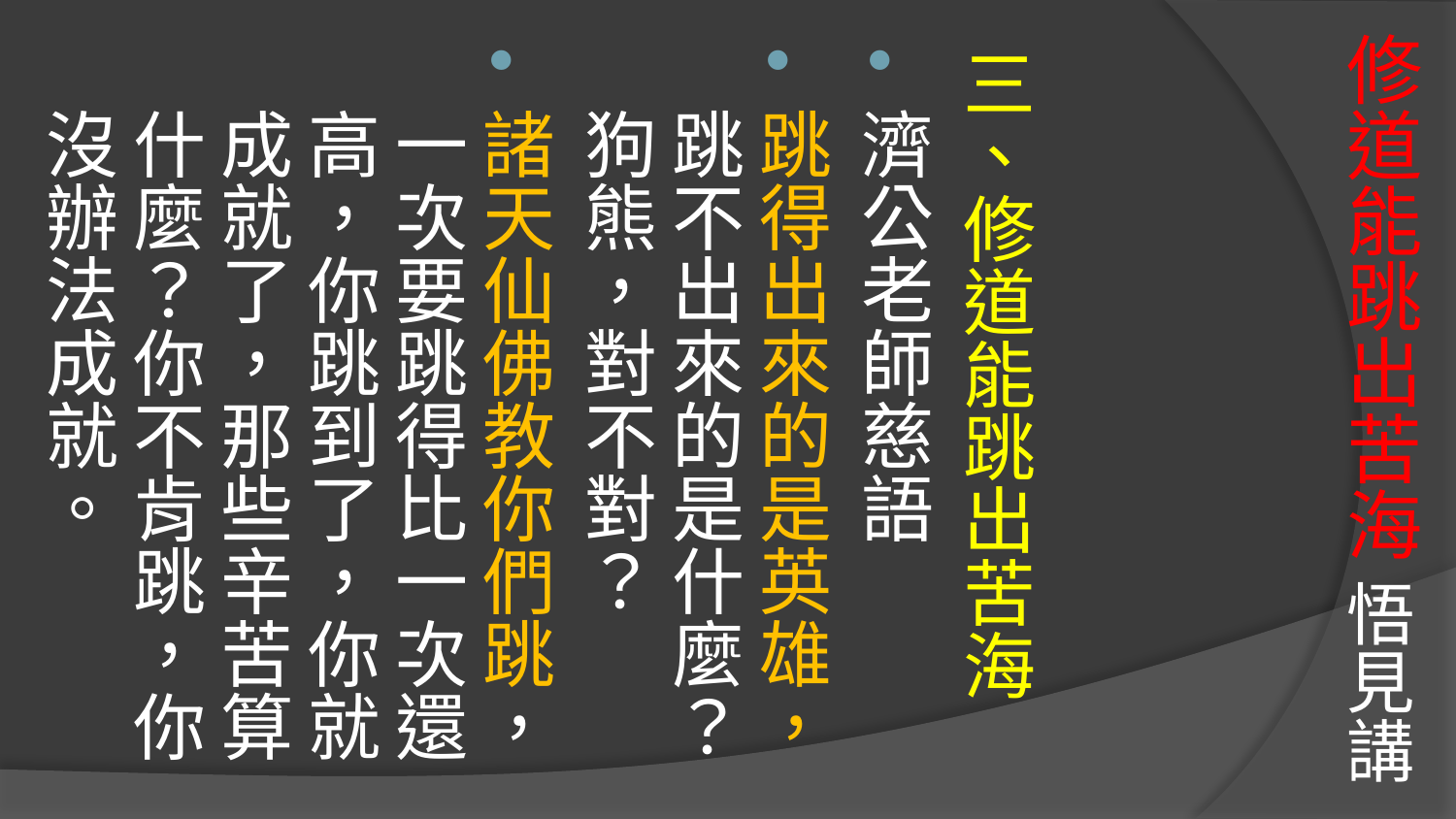

# 修道能跳出苦海 悟見講
三、修道能跳出苦海
濟公老師慈語
跳得出來的是英雄，跳不出來的是什麼？狗熊，對不對？
諸天仙佛教你們跳，一次要跳得比一次還高，你跳到了，你就成就了，那些辛苦算什麼？你不肯跳，你沒辦法成就。